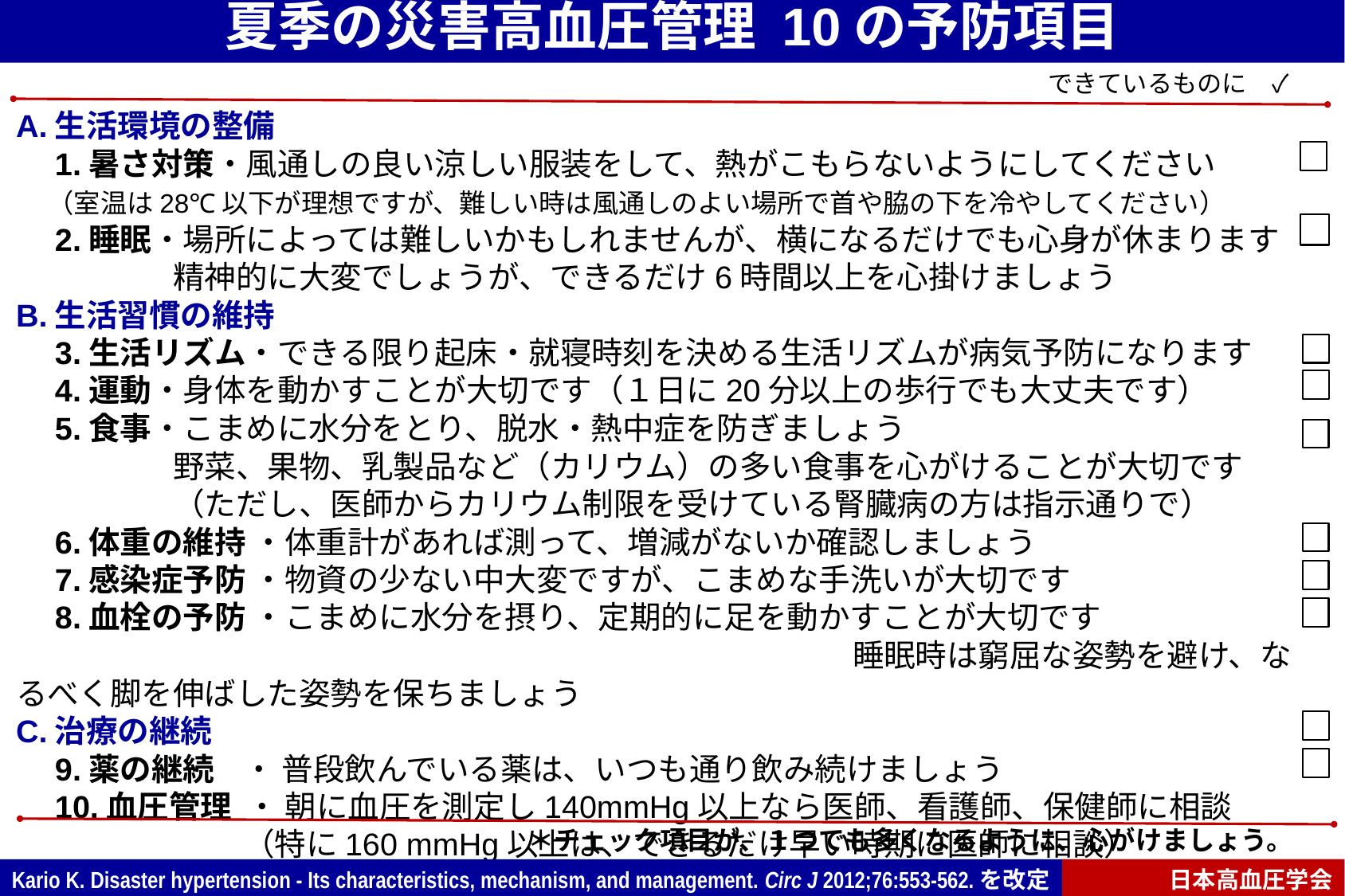

夏季の災害高血圧管理 10の予防項目
できているものに　✓
A.生活環境の整備
　1.暑さ対策・風通しの良い涼しい服装をして、熱がこもらないようにしてください
　（室温は28℃以下が理想ですが、難しい時は風通しのよい場所で首や脇の下を冷やしてください）
　2.睡眠・場所によっては難しいかもしれませんが、横になるだけでも心身が休まります
　　　　　精神的に大変でしょうが、できるだけ6時間以上を心掛けましょう
B.生活習慣の維持
　3.生活リズム・できる限り起床・就寝時刻を決める生活リズムが病気予防になります
　4.運動・身体を動かすことが大切です（１日に20分以上の歩行でも大丈夫です）
　5.食事・こまめに水分をとり、脱水・熱中症を防ぎましょう
　　　　　野菜、果物、乳製品など（カリウム）の多い食事を心がけることが大切です
　　　　　（ただし、医師からカリウム制限を受けている腎臓病の方は指示通りで）
　6.体重の維持 ・体重計があれば測って、増減がないか確認しましょう
　7.感染症予防 ・物資の少ない中大変ですが、こまめな手洗いが大切です
　8.血栓の予防 ・こまめに水分を摂り、定期的に足を動かすことが大切です　　　　　　　　　　　　　　　　　　　　　　　　　　　　		睡眠時は窮屈な姿勢を避け、なるべく脚を伸ばした姿勢を保ちましょう
C.治療の継続
　9.薬の継続    ・ 普段飲んでいる薬は、いつも通り飲み続けましょう
　10.血圧管理  ・ 朝に血圧を測定し140mmHg以上なら医師、看護師、保健師に相談
　　 　　　　　（特に160 mmHg以上は、できるだけ早い時期に医師に相談）

                                  ＊チェック項目が、１つでも多くなるように、心がけましょう。
Kario K. Disaster hypertension - Its characteristics, mechanism, and management. Circ J 2012;76:553-562.を改定
日本高血圧学会 2026.7.30.